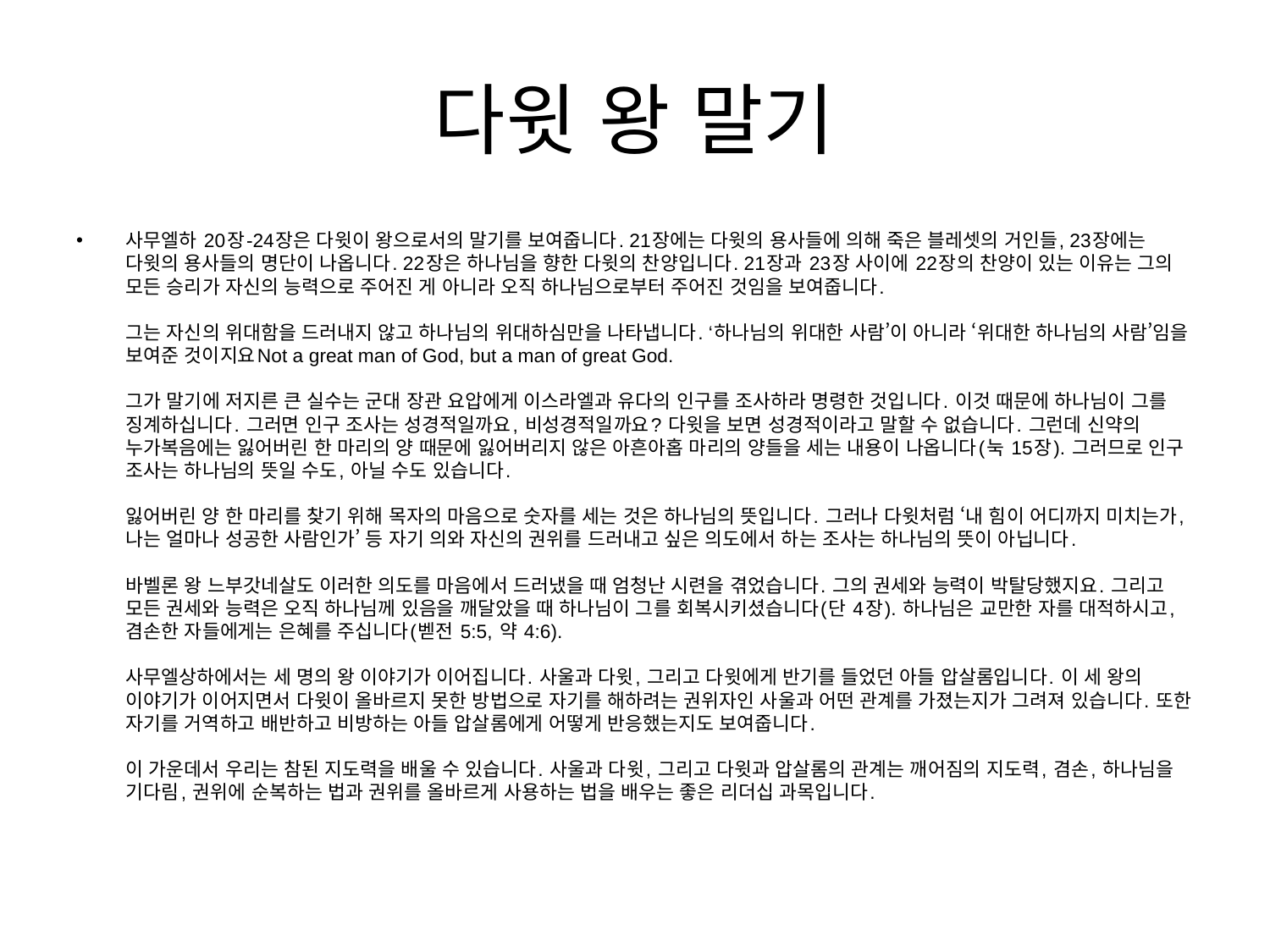

# 다윗 왕 말기
사무엘하 20장-24장은 다윗이 왕으로서의 말기를 보여줍니다. 21장에는 다윗의 용사들에 의해 죽은 블레셋의 거인들, 23장에는 다윗의 용사들의 명단이 나옵니다. 22장은 하나님을 향한 다윗의 찬양입니다. 21장과 23장 사이에 22장의 찬양이 있는 이유는 그의 모든 승리가 자신의 능력으로 주어진 게 아니라 오직 하나님으로부터 주어진 것임을 보여줍니다. 
그는 자신의 위대함을 드러내지 않고 하나님의 위대하심만을 나타냅니다. ‘하나님의 위대한 사람’이 아니라 ‘위대한 하나님의 사람’임을 보여준 것이지요Not a great man of God, but a man of great God.
그가 말기에 저지른 큰 실수는 군대 장관 요압에게 이스라엘과 유다의 인구를 조사하라 명령한 것입니다. 이것 때문에 하나님이 그를 징계하십니다. 그러면 인구 조사는 성경적일까요, 비성경적일까요? 다윗을 보면 성경적이라고 말할 수 없습니다. 그런데 신약의 누가복음에는 잃어버린 한 마리의 양 때문에 잃어버리지 않은 아흔아홉 마리의 양들을 세는 내용이 나옵니다(눅 15장). 그러므로 인구 조사는 하나님의 뜻일 수도, 아닐 수도 있습니다. 
잃어버린 양 한 마리를 찾기 위해 목자의 마음으로 숫자를 세는 것은 하나님의 뜻입니다. 그러나 다윗처럼 ‘내 힘이 어디까지 미치는가, 나는 얼마나 성공한 사람인가’ 등 자기 의와 자신의 권위를 드러내고 싶은 의도에서 하는 조사는 하나님의 뜻이 아닙니다. 
바벨론 왕 느부갓네살도 이러한 의도를 마음에서 드러냈을 때 엄청난 시련을 겪었습니다. 그의 권세와 능력이 박탈당했지요. 그리고 모든 권세와 능력은 오직 하나님께 있음을 깨달았을 때 하나님이 그를 회복시키셨습니다(단 4장). 하나님은 교만한 자를 대적하시고, 겸손한 자들에게는 은혜를 주십니다(벧전 5:5, 약 4:6).
사무엘상하에서는 세 명의 왕 이야기가 이어집니다. 사울과 다윗, 그리고 다윗에게 반기를 들었던 아들 압살롬입니다. 이 세 왕의 이야기가 이어지면서 다윗이 올바르지 못한 방법으로 자기를 해하려는 권위자인 사울과 어떤 관계를 가졌는지가 그려져 있습니다. 또한 자기를 거역하고 배반하고 비방하는 아들 압살롬에게 어떻게 반응했는지도 보여줍니다. 
이 가운데서 우리는 참된 지도력을 배울 수 있습니다. 사울과 다윗, 그리고 다윗과 압살롬의 관계는 깨어짐의 지도력, 겸손, 하나님을 기다림, 권위에 순복하는 법과 권위를 올바르게 사용하는 법을 배우는 좋은 리더십 과목입니다.